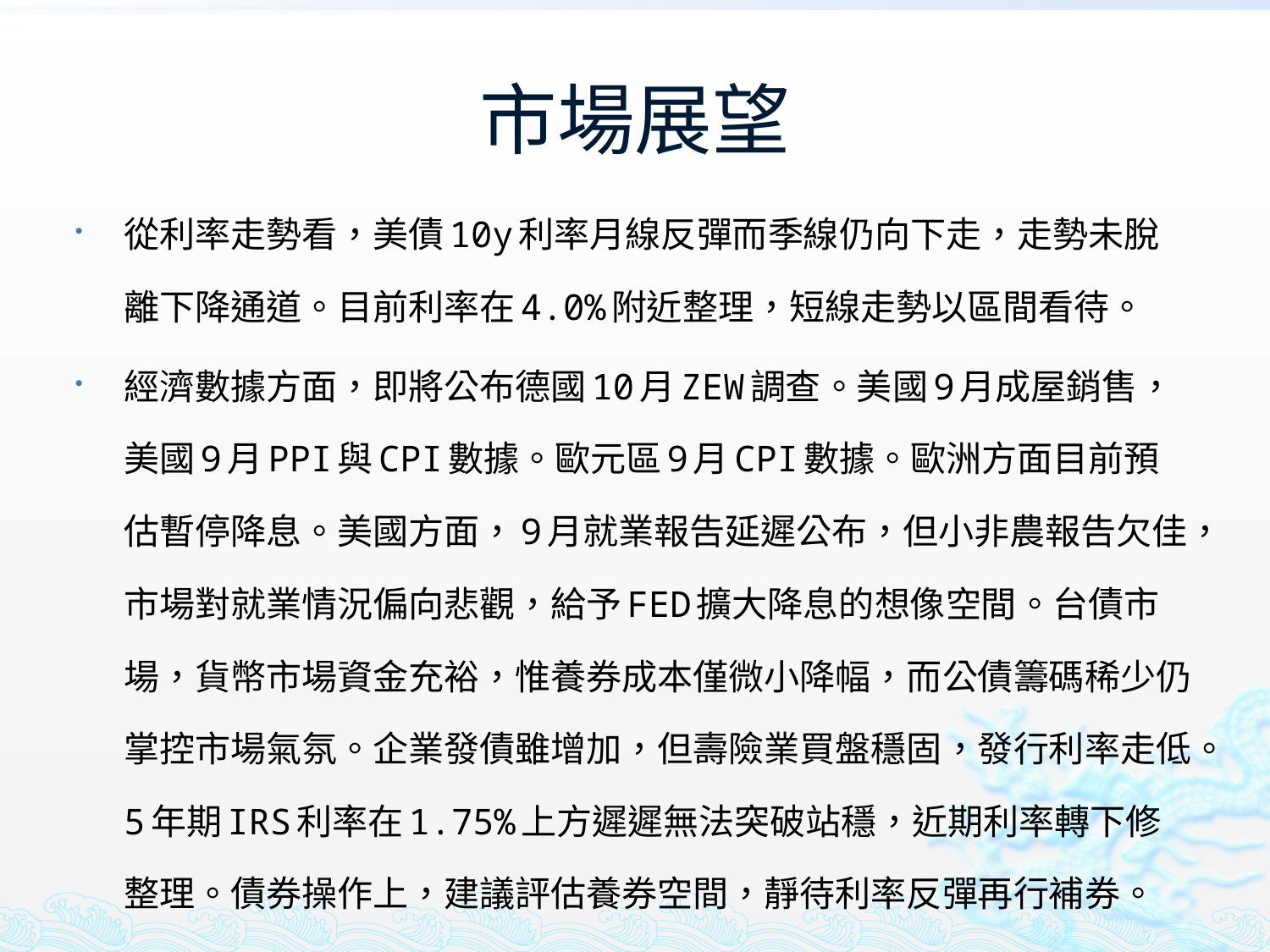

# 市場展望
從利率走勢看，美債10y利率月線反彈而季線仍向下走，走勢未脫離下降通道。目前利率在4.0%附近整理，短線走勢以區間看待。
經濟數據方面，即將公布德國10月ZEW調查。美國9月成屋銷售，美國9月PPI與CPI數據。歐元區9月CPI數據。歐洲方面目前預估暫停降息。美國方面，9月就業報告延遲公布，但小非農報告欠佳，市場對就業情況偏向悲觀，給予FED擴大降息的想像空間。台債市場，貨幣市場資金充裕，惟養券成本僅微小降幅，而公債籌碼稀少仍掌控市場氣氛。企業發債雖增加，但壽險業買盤穩固，發行利率走低。5年期IRS利率在1.75%上方遲遲無法突破站穩，近期利率轉下修整理。債券操作上，建議評估養券空間，靜待利率反彈再行補券。